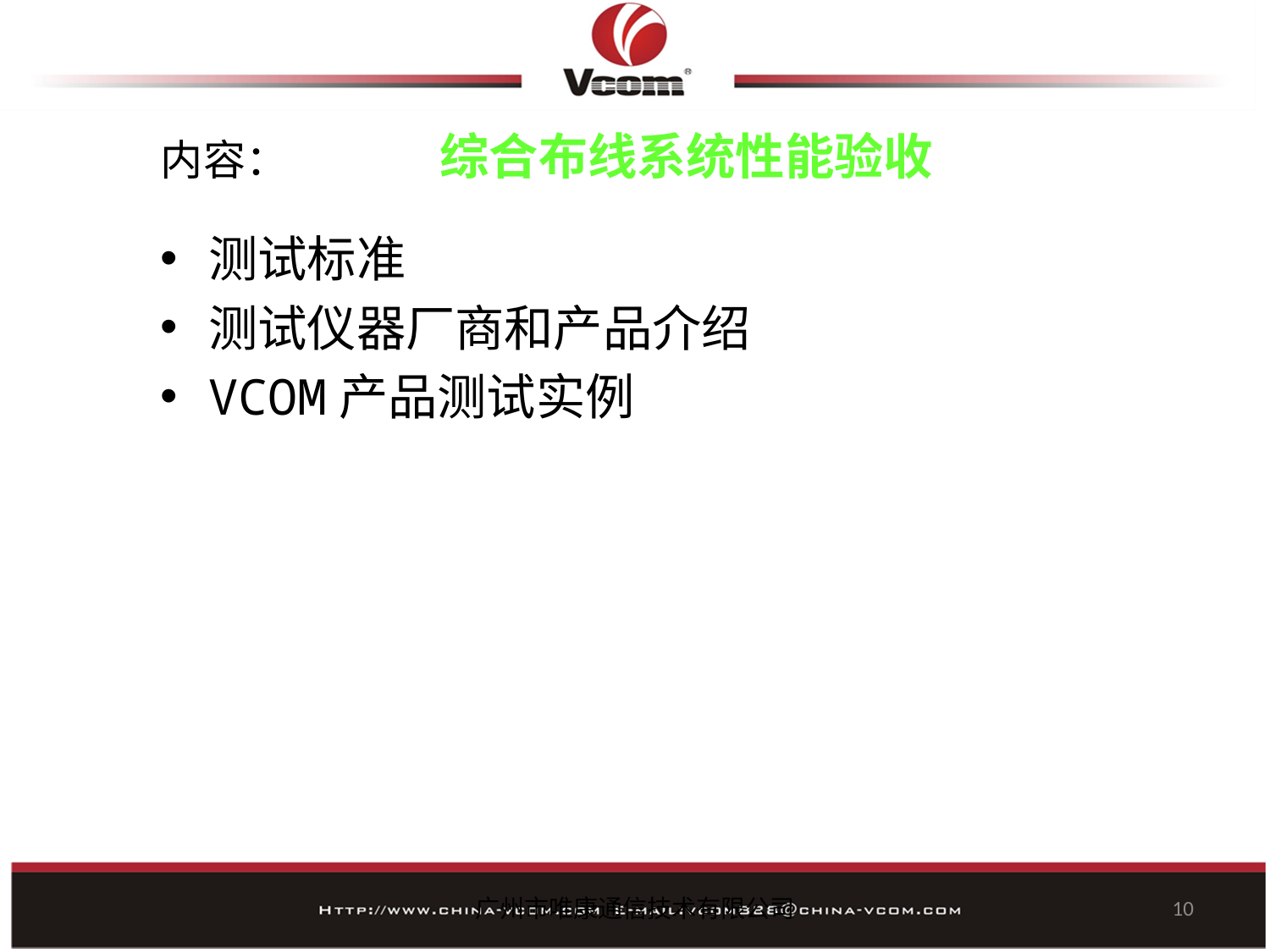

# 综合布线系统性能验收
内容：

测试标准
测试仪器厂商和产品介绍
VCOM产品测试实例
广州市唯康通信技术有限公司
10